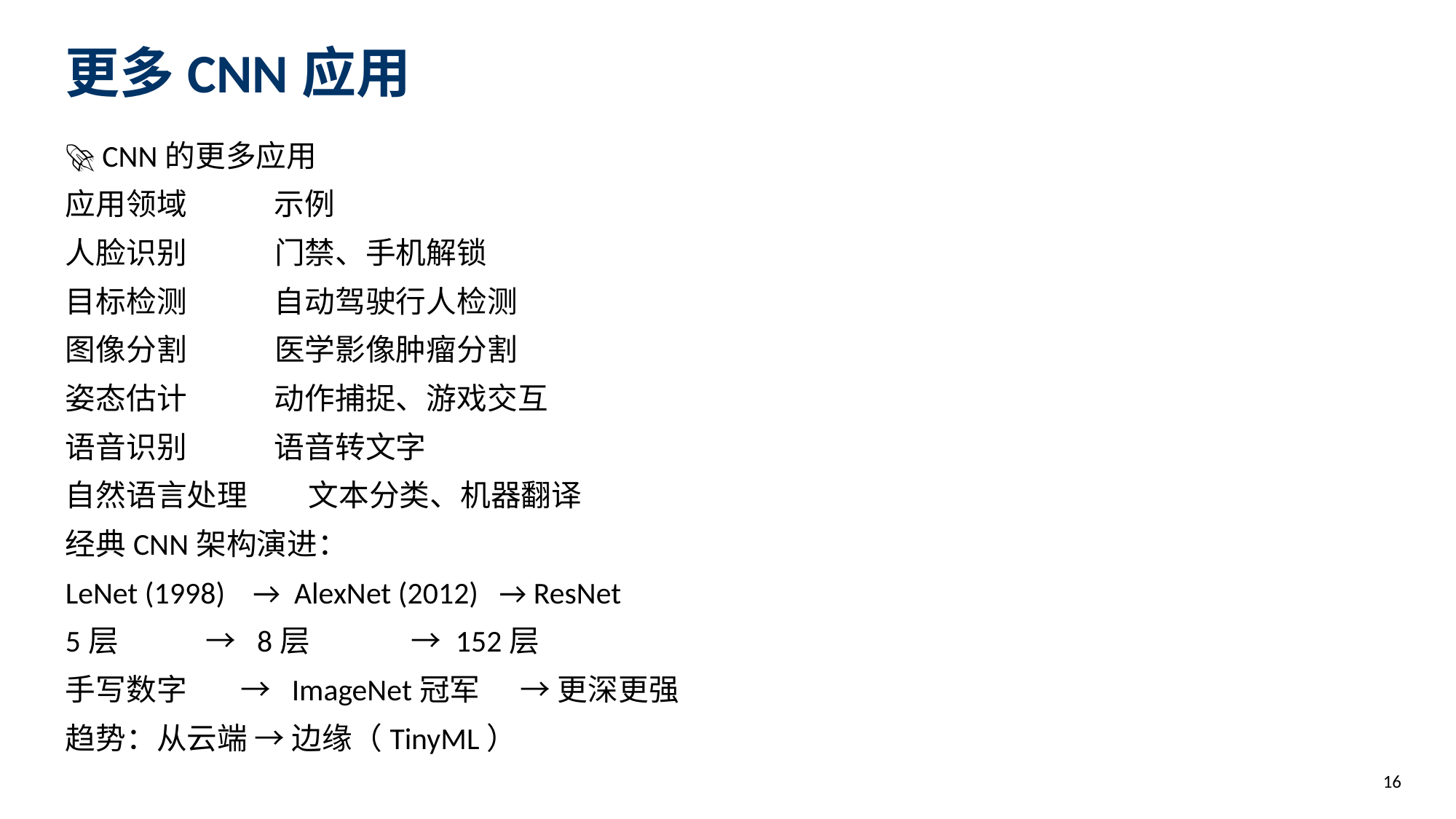

更多CNN应用
🚀 CNN的更多应用
应用领域             示例
人脸识别             门禁、手机解锁
目标检测             自动驾驶行人检测
图像分割             医学影像肿瘤分割
姿态估计             动作捕捉、游戏交互
语音识别             语音转文字
自然语言处理         文本分类、机器翻译
经典CNN架构演进：
LeNet (1998)    →  AlexNet (2012)   → ResNet
5层             →  8层               → 152层
手写数字        →  ImageNet冠军      → 更深更强
趋势：从云端 → 边缘（TinyML）
16